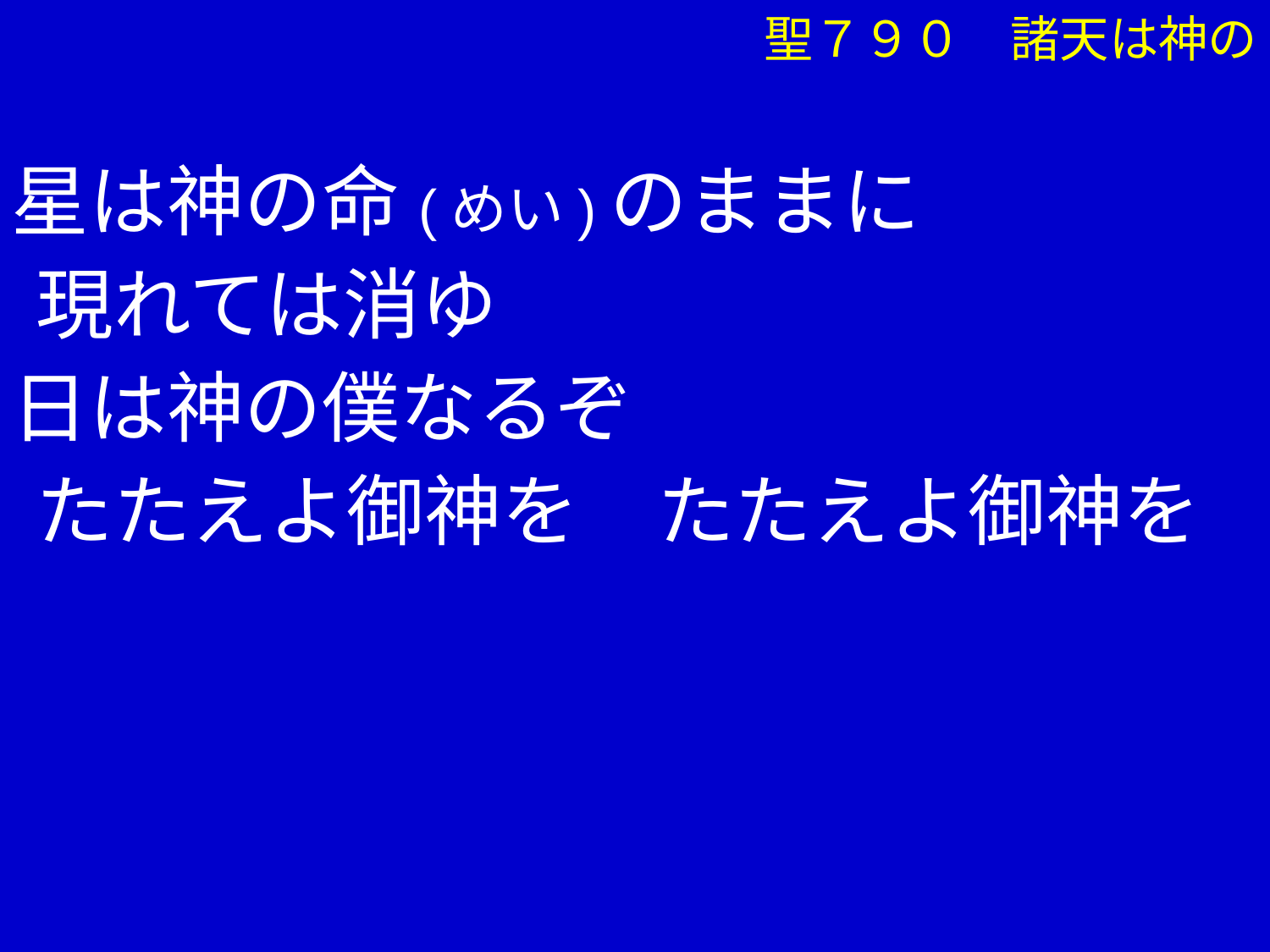

聖７９０　諸天は神の

   星は神の命(めい)のままに
　 現れては消ゆ
   日は神の僕なるぞ
　 たたえよ御神を　たたえよ御神を